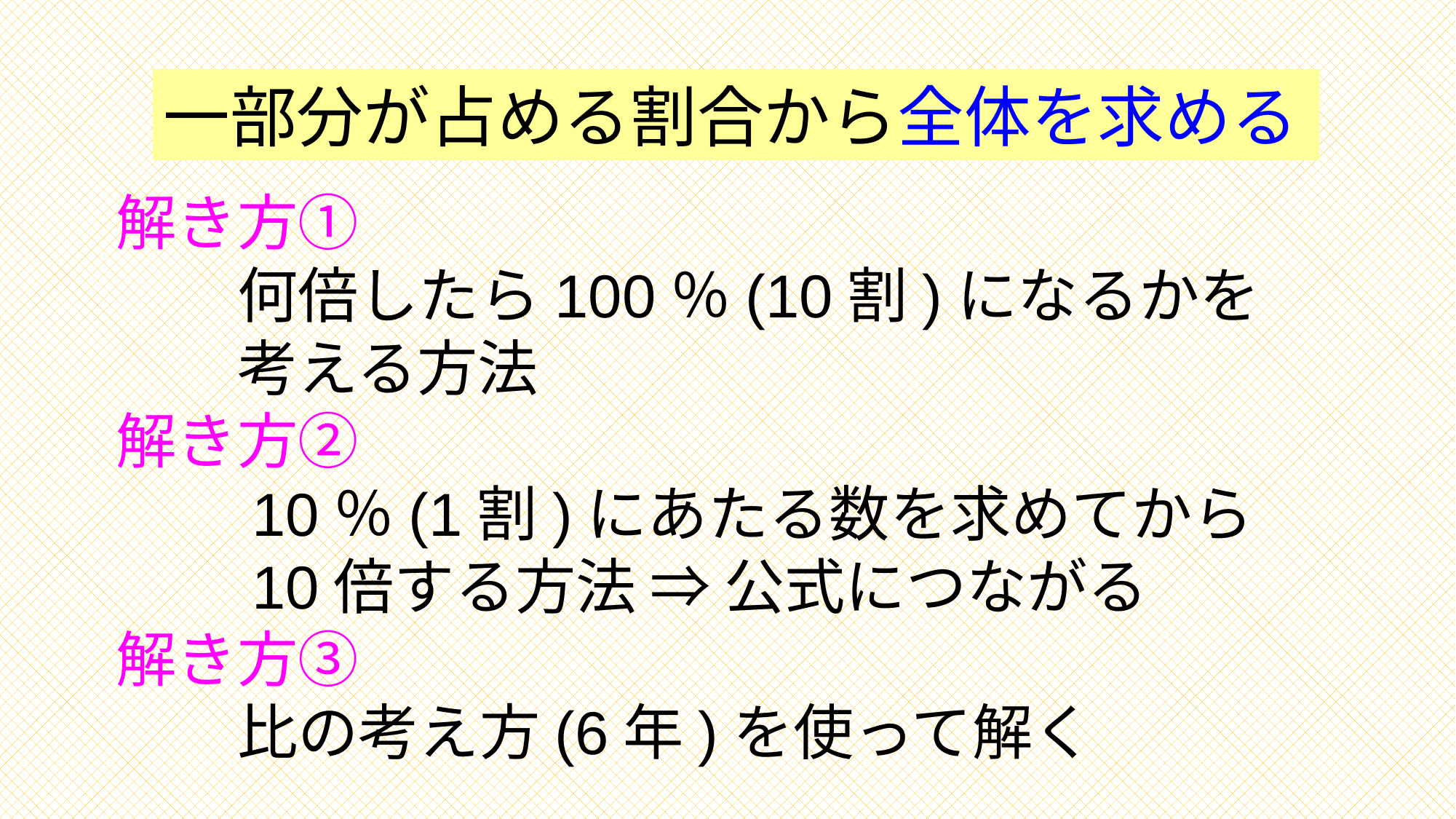

一部分が占める割合から全体を求める
解き方①
　　何倍したら100％(10割)になるかを
　　考える方法
解き方②
　　10％(1割)にあたる数を求めてから
　　10倍する方法 ⇒ 公式につながる
解き方③
　　比の考え方(6年)を使って解く